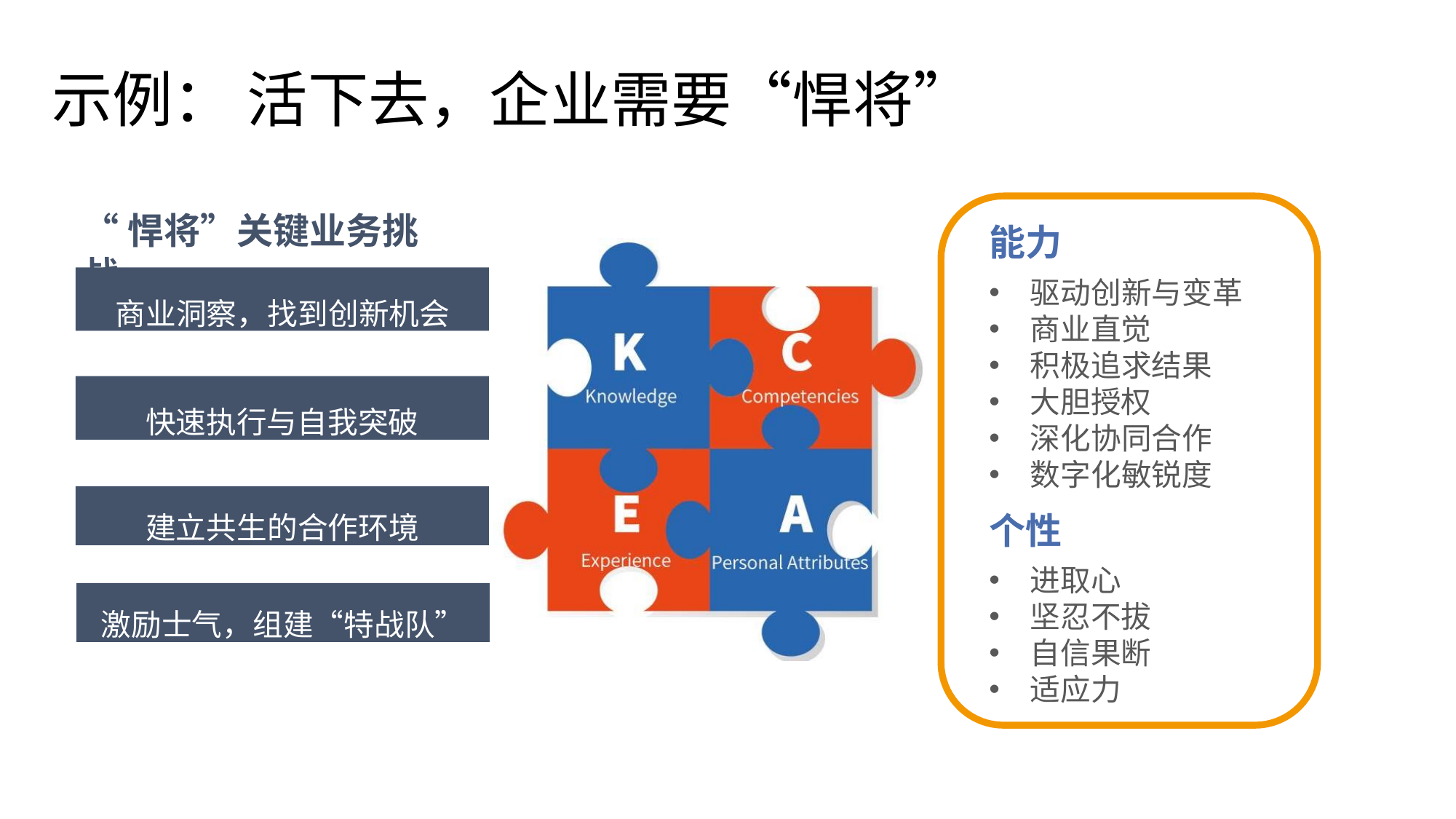

# 示例： 活下去，企业需要“悍将”

“悍将”关键业务挑战
能力
驱动创新与变革
商业直觉
积极追求结果
大胆授权
深化协同合作
数字化敏锐度
个性
进取心
坚忍不拔
自信果断
适应力

商业洞察，找到创新机会
快速执行与自我突破
建立共生的合作环境
激励士气，组建“特战队”